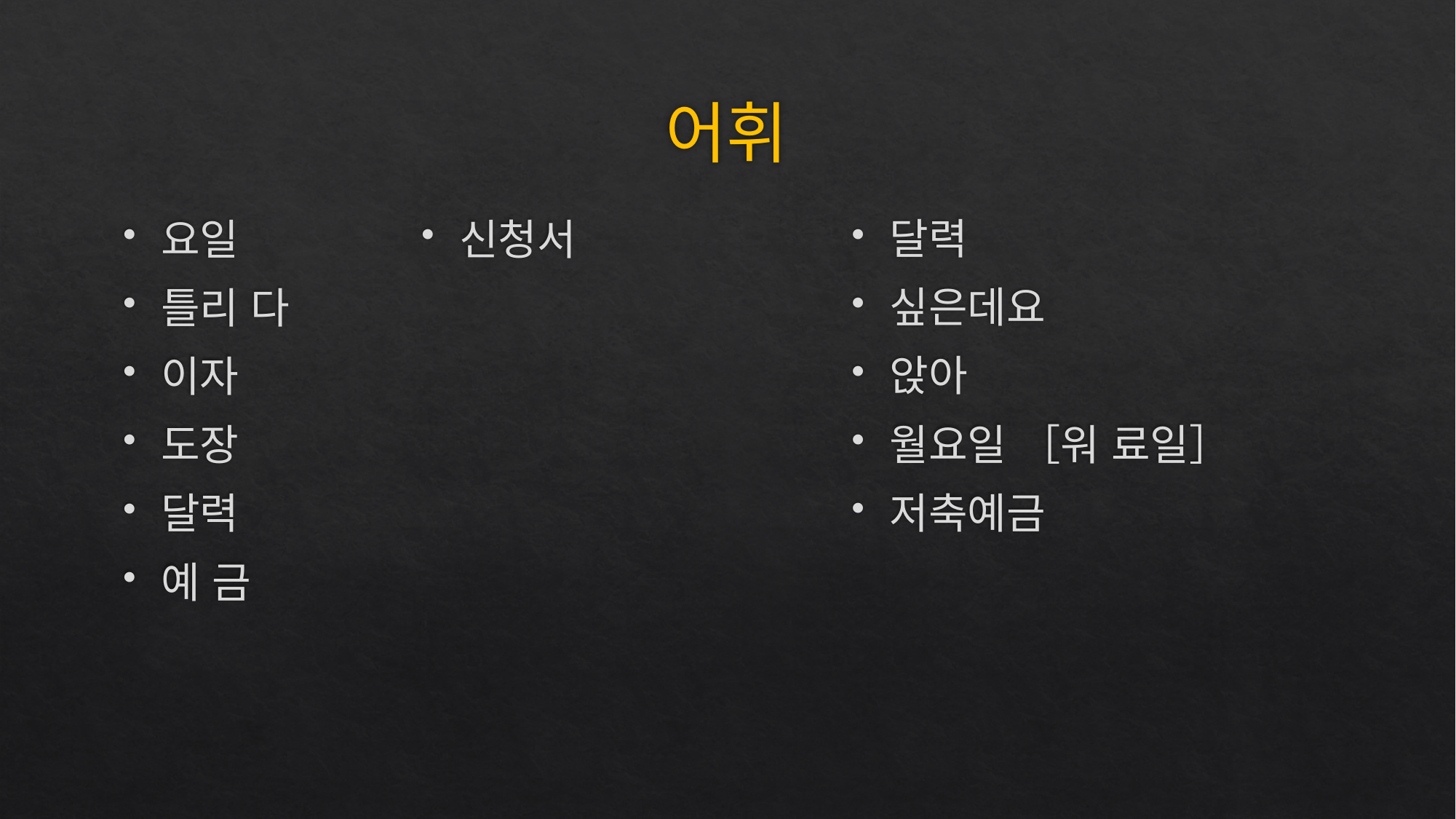

# 어휘
달력
싶은데요
앉아
월요일 ［워 료일］
저축예금
요일
틀리 다
이자
도장
달력
예 금
신청서